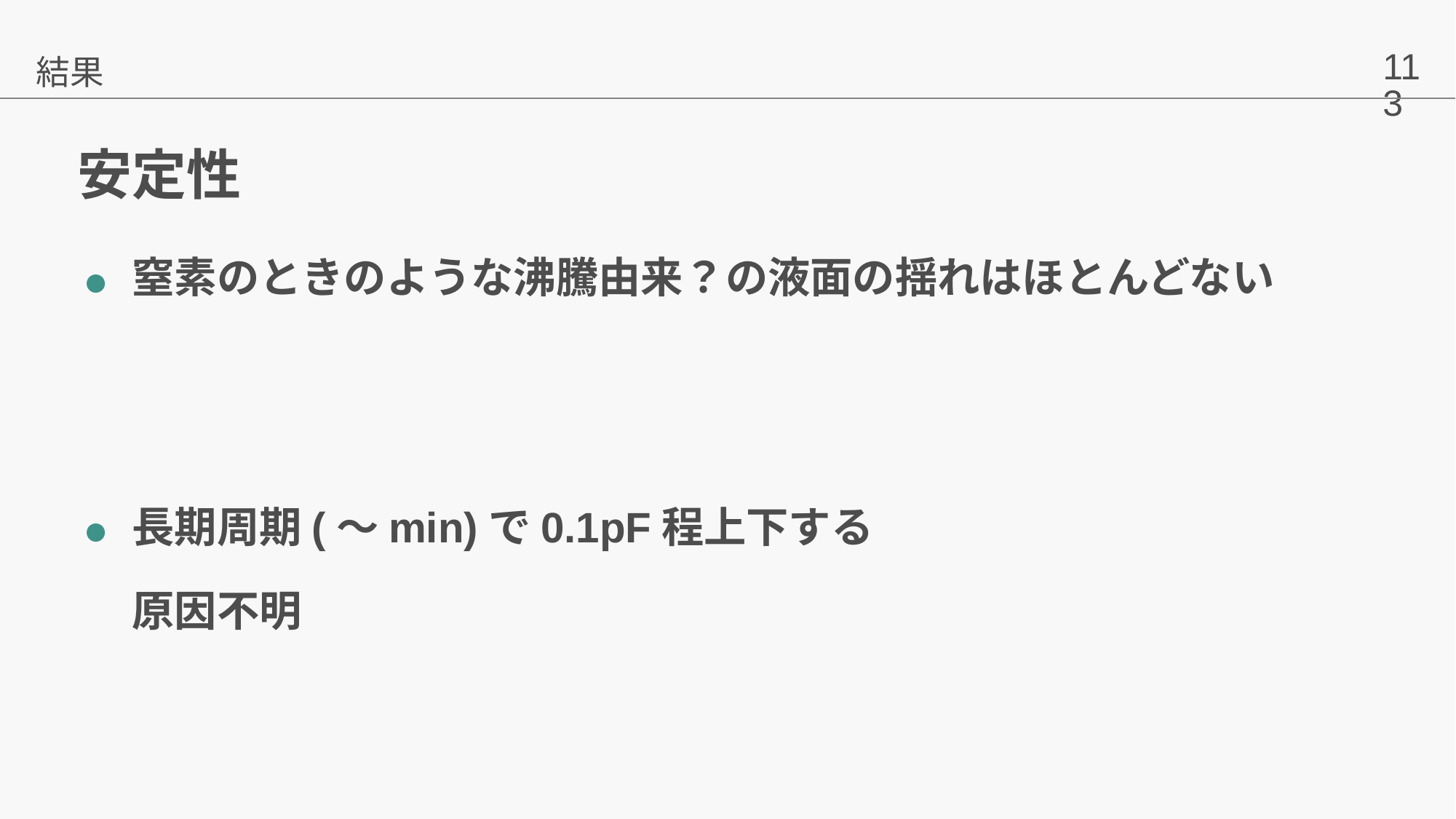

結果
# 安定性
窒素のときのような沸騰由来？の液面の揺れはほとんどない

長期周期(～min)で0.1pF程上下する
原因不明